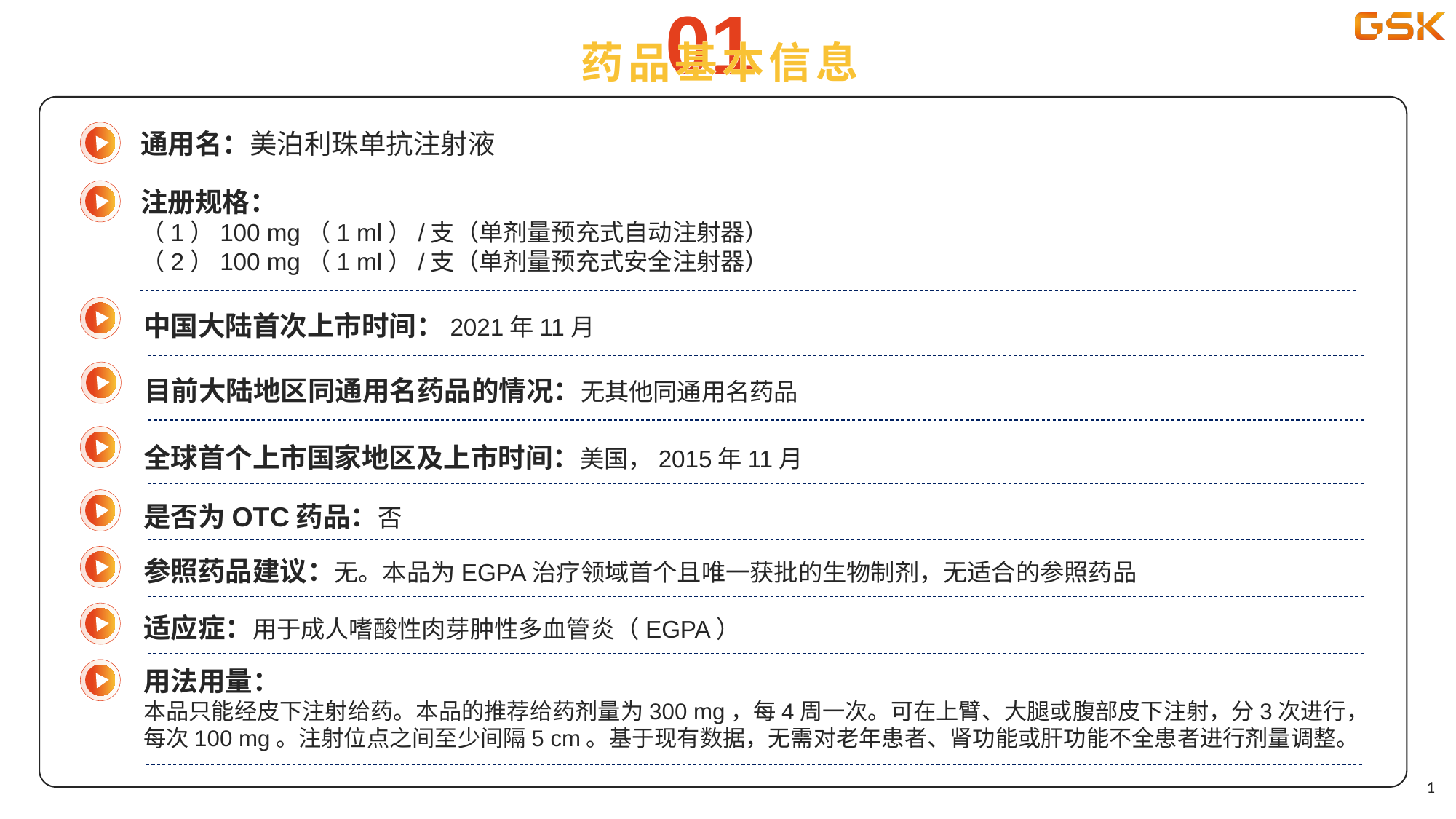

01
药品基本信息
药品基本信息

通用名：美泊利珠单抗注射液

注册规格：
（1）100 mg（1 ml）/支（单剂量预充式自动注射器）
（2）100 mg（1 ml）/支（单剂量预充式安全注射器）

中国大陆首次上市时间：2021年11月

目前大陆地区同通用名药品的情况：无其他同通用名药品

全球首个上市国家地区及上市时间：美国，2015年11月

是否为OTC药品：否

参照药品建议：无。本品为EGPA治疗领域首个且唯一获批的生物制剂，无适合的参照药品

适应症：用于成人嗜酸性肉芽肿性多血管炎（EGPA）
用法用量：
本品只能经皮下注射给药。本品的推荐给药剂量为300 mg，每4周一次。可在上臂、大腿或腹部皮下注射，分3次进行，每次100 mg。注射位点之间至少间隔5 cm。基于现有数据，无需对老年患者、肾功能或肝功能不全患者进行剂量调整。

1